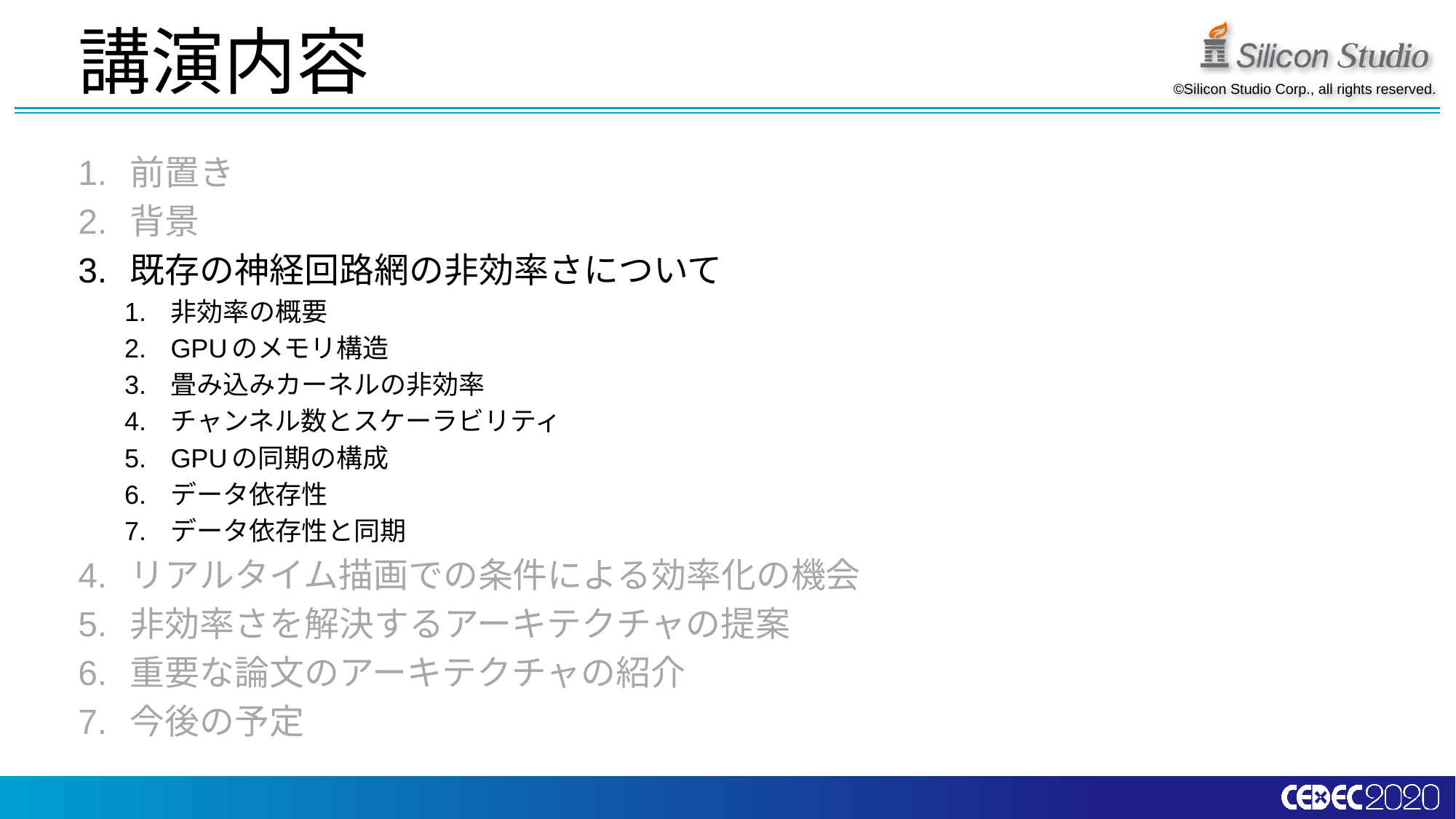

# 講演内容
前置き
背景
既存の神経回路網の非効率さについて
非効率の概要
GPUのメモリ構造
畳み込みカーネルの非効率
チャンネル数とスケーラビリティ
GPUの同期の構成
データ依存性
データ依存性と同期
リアルタイム描画での条件による効率化の機会
非効率さを解決するアーキテクチャの提案
重要な論文のアーキテクチャの紹介
今後の予定